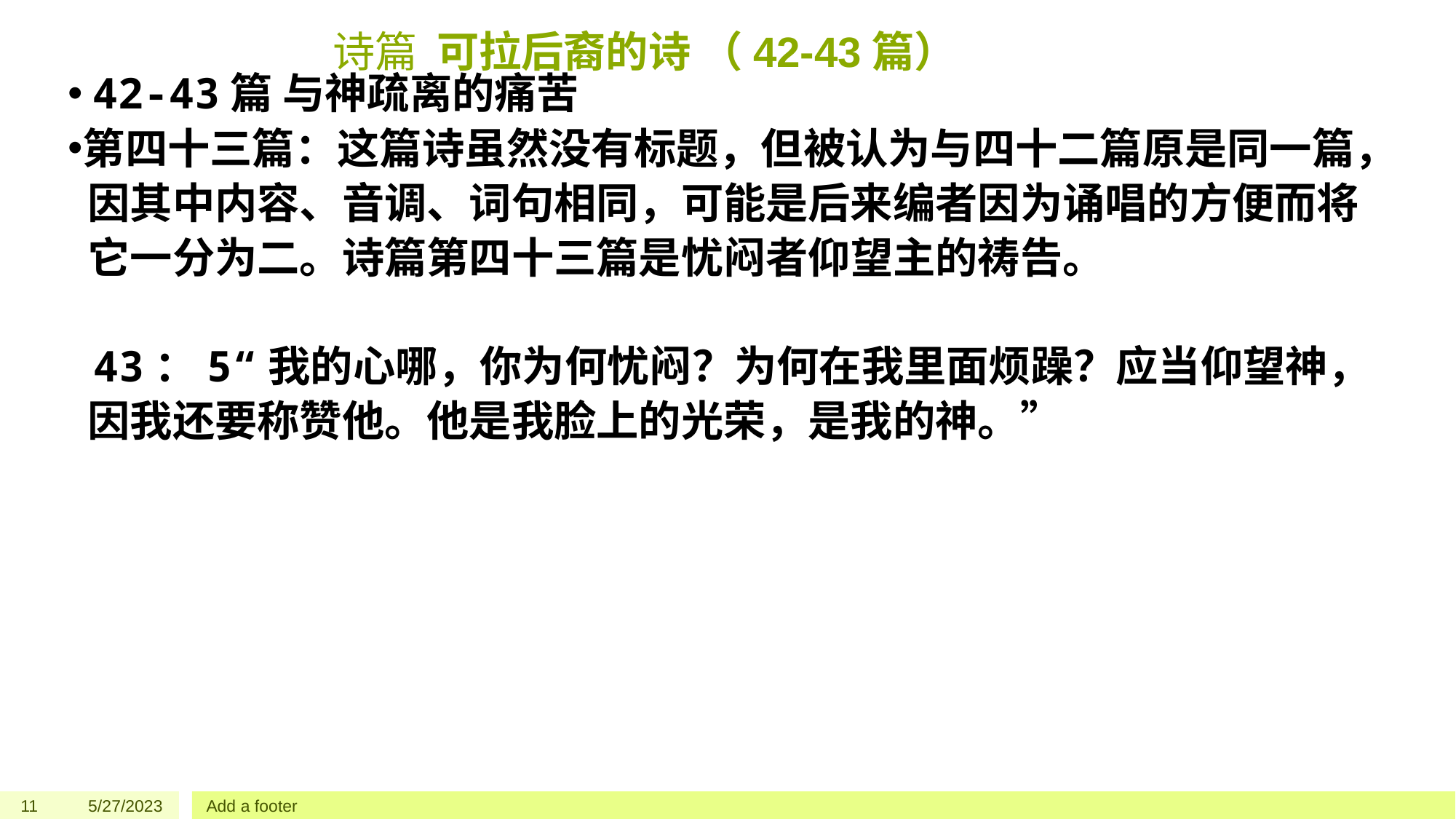

# 诗篇  可拉后裔的诗 （42-43篇）
42-43篇 与神疏离的痛苦
第四十三篇：这篇诗虽然没有标题，但被认为与四十二篇原是同一篇，
 因其中内容、音调、词句相同，可能是后来编者因为诵唱的方便而将
 它一分为二。诗篇第四十三篇是忧闷者仰望主的祷告。

 43：5“我的心哪，你为何忧闷？为何在我里面烦躁？应当仰望神，
 因我还要称赞他。他是我脸上的光荣，是我的神。”

11
5/27/2023
Add a footer